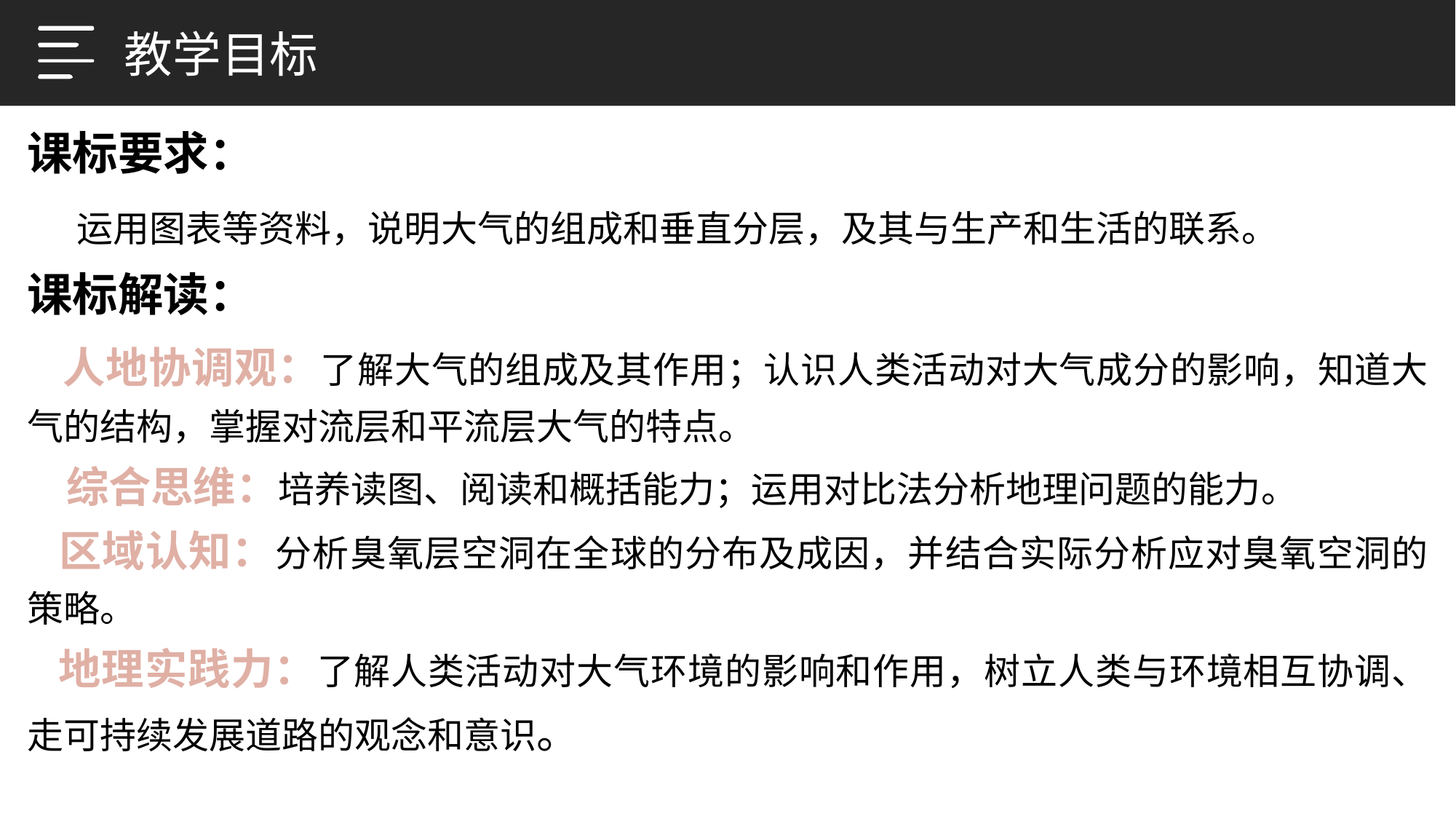

教学目标

课标要求：
     运用图表等资料，说明大气的组成和垂直分层，及其与生产和生活的联系。
课标解读：
  人地协调观：了解大气的组成及其作用；认识人类活动对大气成分的影响，知道大气的结构，掌握对流层和平流层大气的特点。
   综合思维：培养读图、阅读和概括能力；运用对比法分析地理问题的能力。
  区域认知：分析臭氧层空洞在全球的分布及成因，并结合实际分析应对臭氧空洞的策略。
  地理实践力：了解人类活动对大气环境的影响和作用，树立人类与环境相互协调、走可持续发展道路的观念和意识。